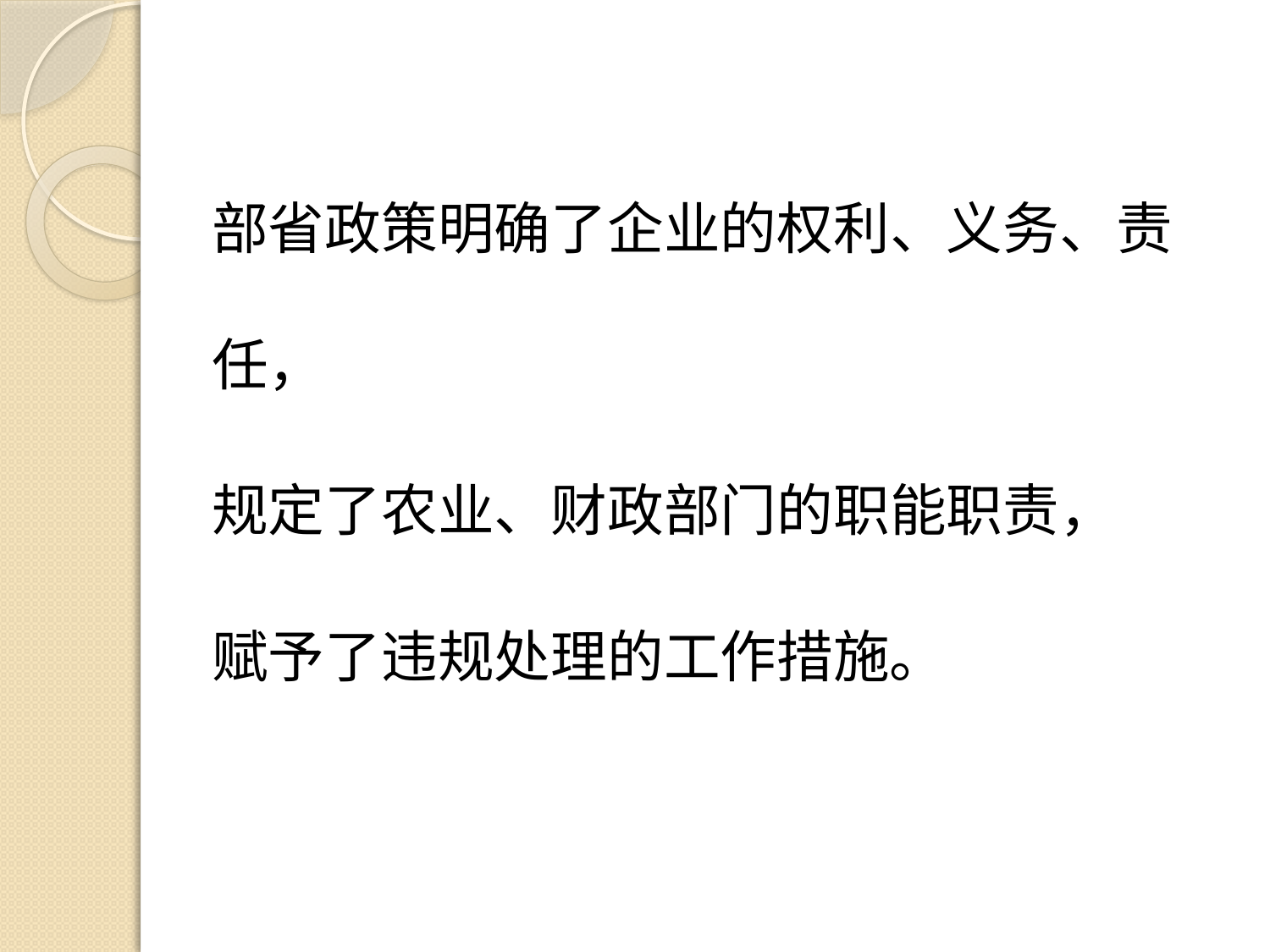

部省政策明确了企业的权利、义务、责任，
规定了农业、财政部门的职能职责，
赋予了违规处理的工作措施。